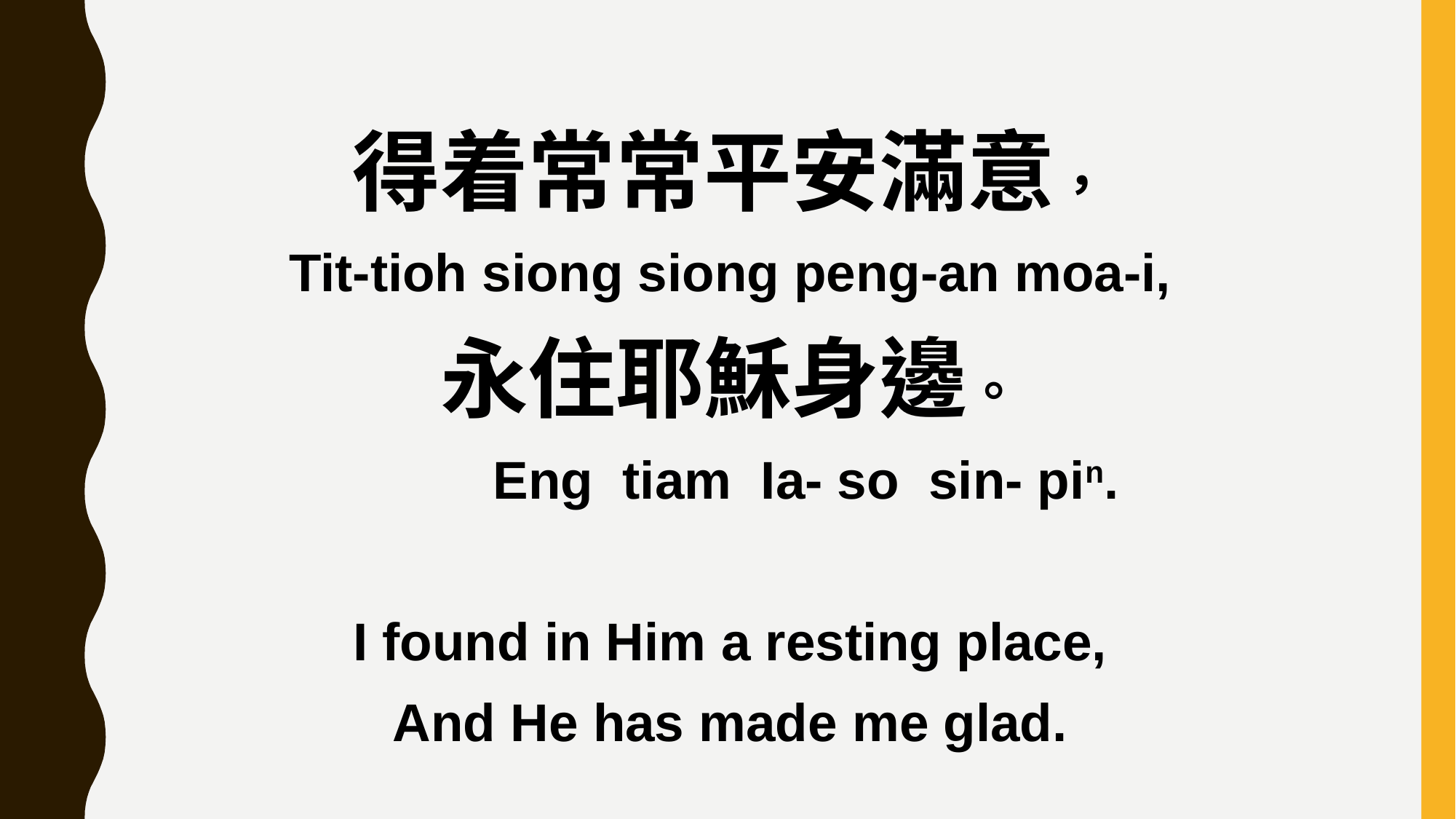

得着常常平安滿意，
Tit-tioh siong siong peng-an moa-i,
永住耶穌身邊。
                    Eng  tiam  Ia- so  sin- pin.

I found in Him a resting place,
And He has made me glad.